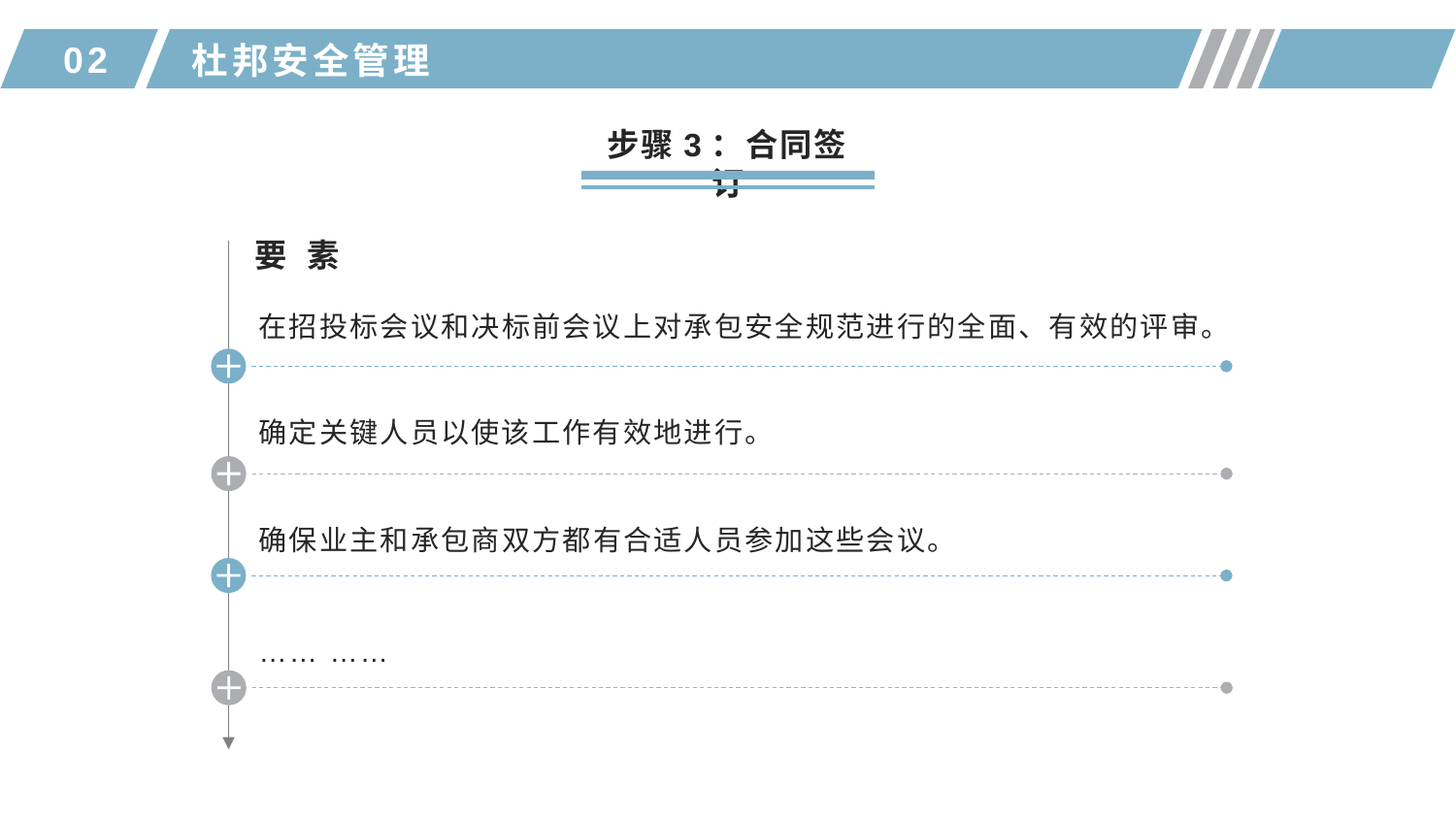

02
杜邦安全管理
步骤3：合同签订
要  素
在招投标会议和决标前会议上对承包安全规范进行的全面、有效的评审。

确定关键人员以使该工作有效地进行。

确保业主和承包商双方都有合适人员参加这些会议。

…… ……